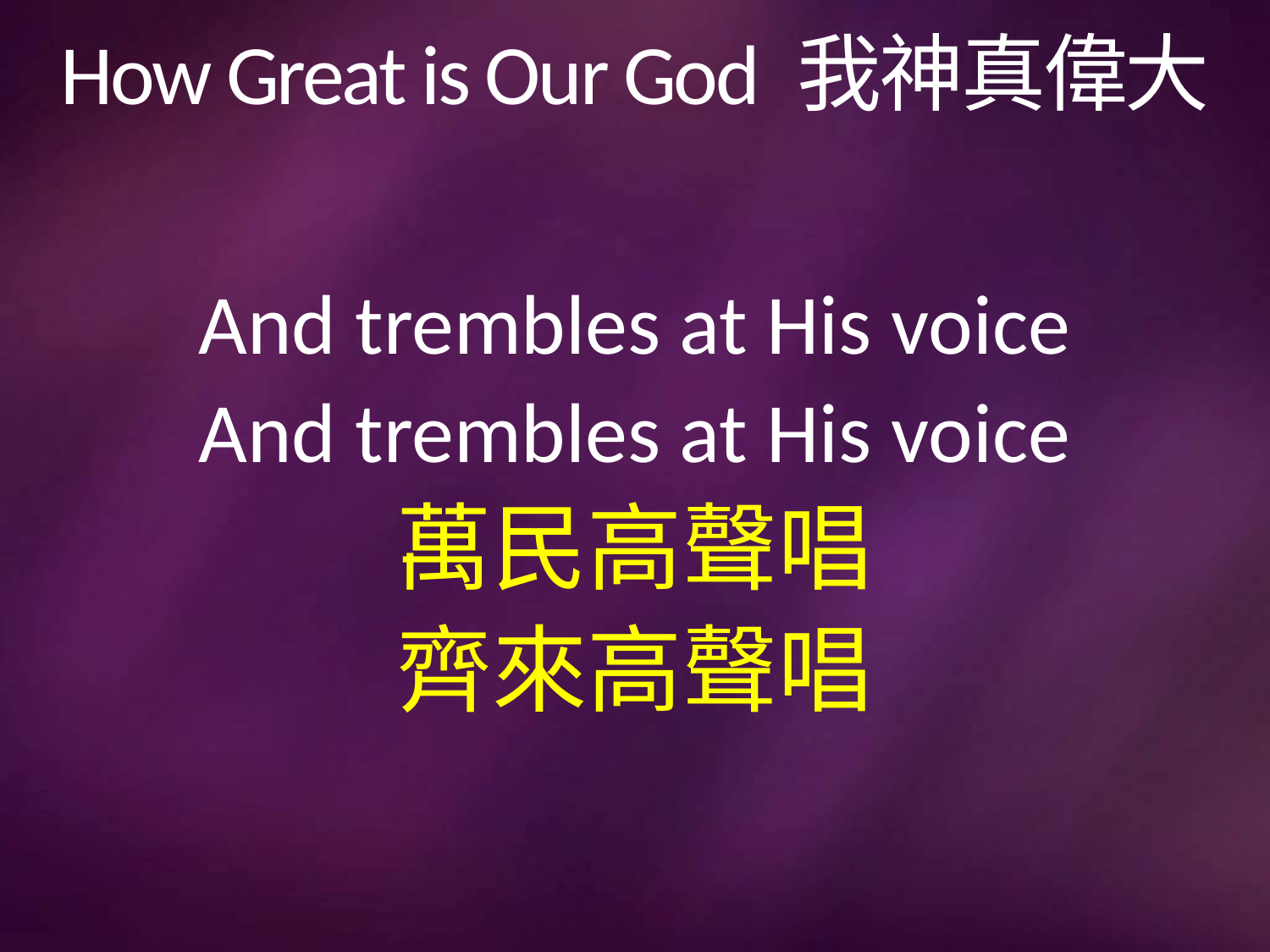

# How Great is Our God 我神真偉大
And trembles at His voice
And trembles at His voice
萬民高聲唱
齊來高聲唱